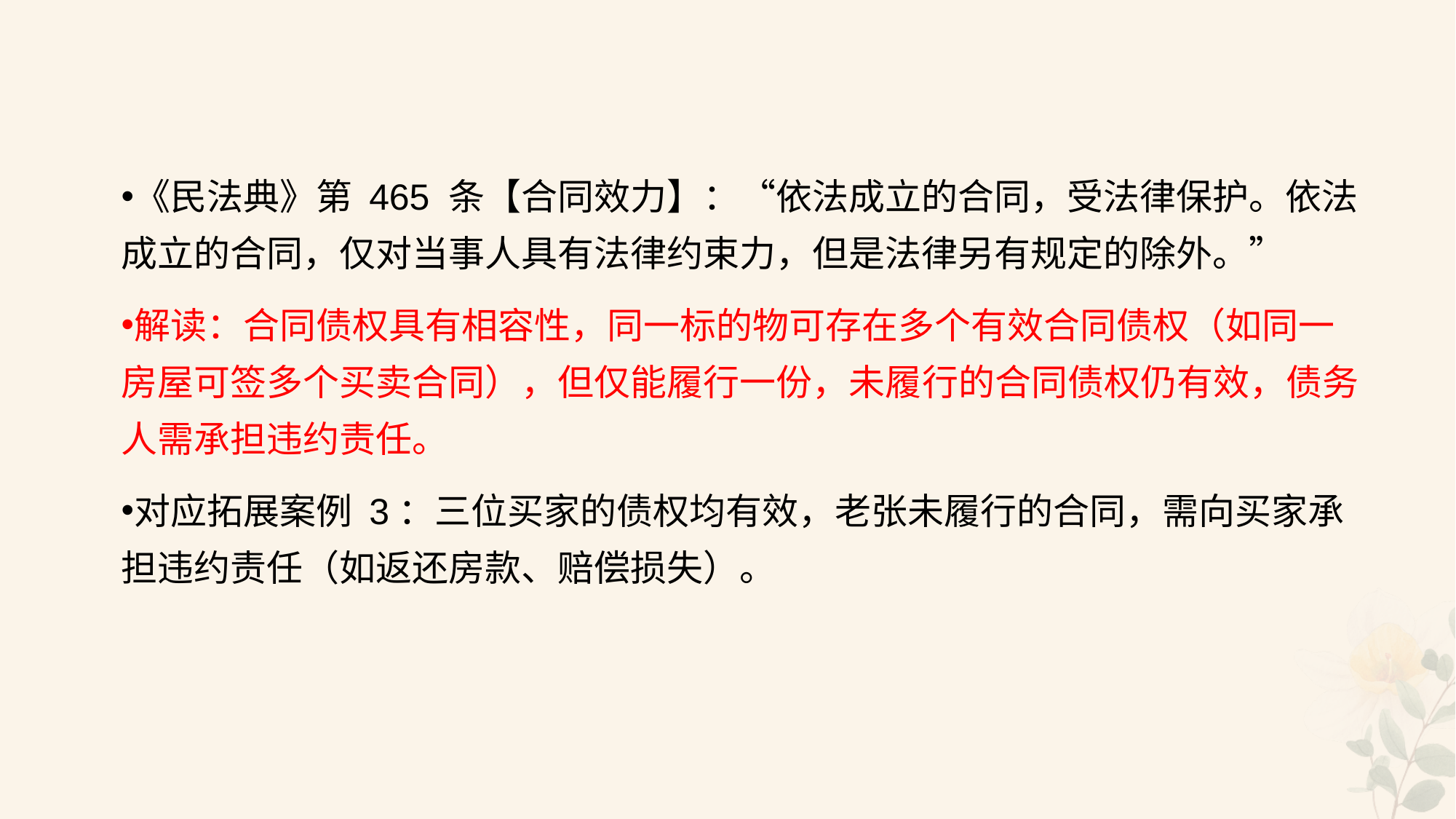

#
《民法典》第 465 条【合同效力】：“依法成立的合同，受法律保护。依法成立的合同，仅对当事人具有法律约束力，但是法律另有规定的除外。”
解读：合同债权具有相容性，同一标的物可存在多个有效合同债权（如同一房屋可签多个买卖合同），但仅能履行一份，未履行的合同债权仍有效，债务人需承担违约责任。
对应拓展案例 3：三位买家的债权均有效，老张未履行的合同，需向买家承担违约责任（如返还房款、赔偿损失）。